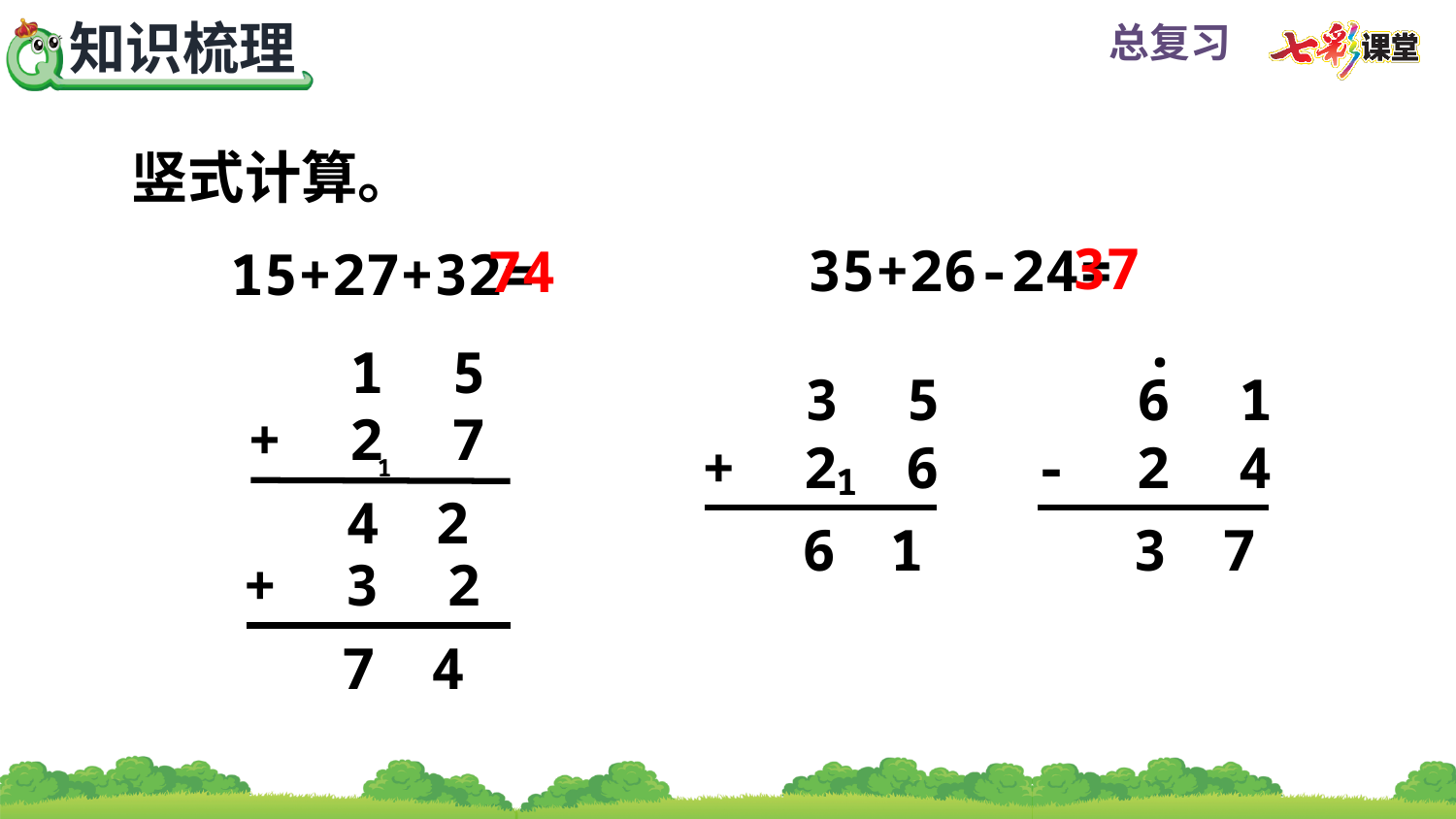

竖式计算。
35+26-24=
15+27+32=
37
74
.
   1  5
+  2  7
   3  5
+  2  6
   6  1
-  2  4
1
1
4
2
6
1
3
7
+  3  2
7
4